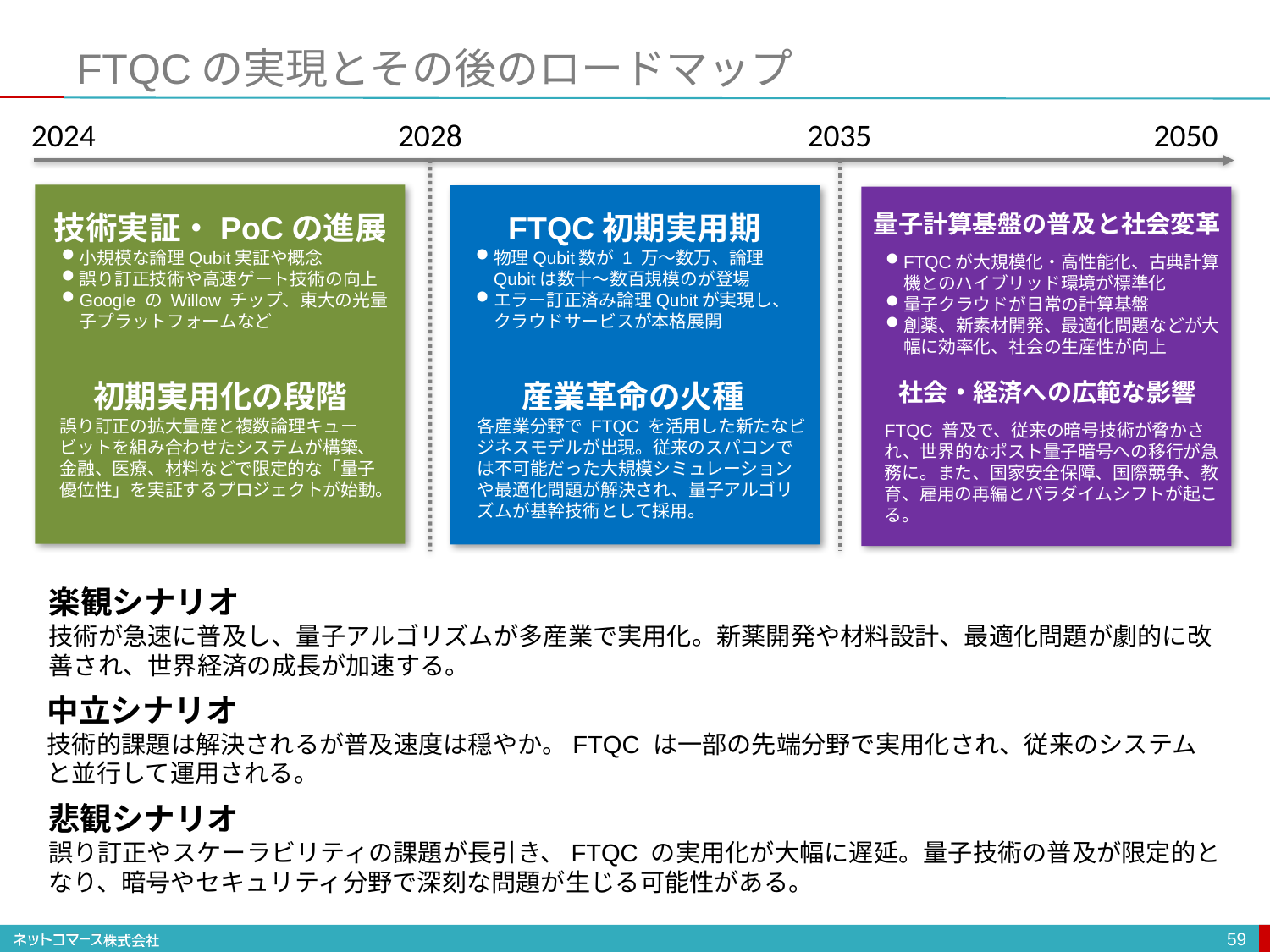

# FTQCの実現とその後のロードマップ
2035
2050
2024
2028

技術実証・PoCの進展
小規模な論理Qubit実証や概念
誤り訂正技術や高速ゲート技術の向上
Google の Willow チップ、東大の光量子プラットフォームなど
FTQC初期実用期
物理Qubit数が 1 万～数万、論理Qubitは数十～数百規模のが登場
エラー訂正済み論理Qubitが実現し、クラウドサービスが本格展開
量子計算基盤の普及と社会変革

FTQCが大規模化・高性能化、古典計算機とのハイブリッド環境が標準化
量子クラウドが日常の計算基盤
創薬、新素材開発、最適化問題などが大幅に効率化、社会の生産性が向上
初期実用化の段階
誤り訂正の拡大量産と複数論理キュービットを組み合わせたシステムが構築、金融、医療、材料などで限定的な「量子優位性」を実証するプロジェクトが始動。
産業革命の火種
各産業分野で FTQC を活用した新たなビジネスモデルが出現。従来のスパコンでは不可能だった大規模シミュレーションや最適化問題が解決され、量子アルゴリズムが基幹技術として採用。
社会・経済への広範な影響

FTQC 普及で、従来の暗号技術が脅かされ、世界的なポスト量子暗号への移行が急務に。また、国家安全保障、国際競争、教育、雇用の再編とパラダイムシフトが起こる。
楽観シナリオ
技術が急速に普及し、量子アルゴリズムが多産業で実用化。新薬開発や材料設計、最適化問題が劇的に改善され、世界経済の成長が加速する。
中立シナリオ
技術的課題は解決されるが普及速度は穏やか。FTQC は一部の先端分野で実用化され、従来のシステムと並行して運用される。
悲観シナリオ
誤り訂正やスケーラビリティの課題が長引き、FTQC の実用化が大幅に遅延。量子技術の普及が限定的となり、暗号やセキュリティ分野で深刻な問題が生じる可能性がある。
59